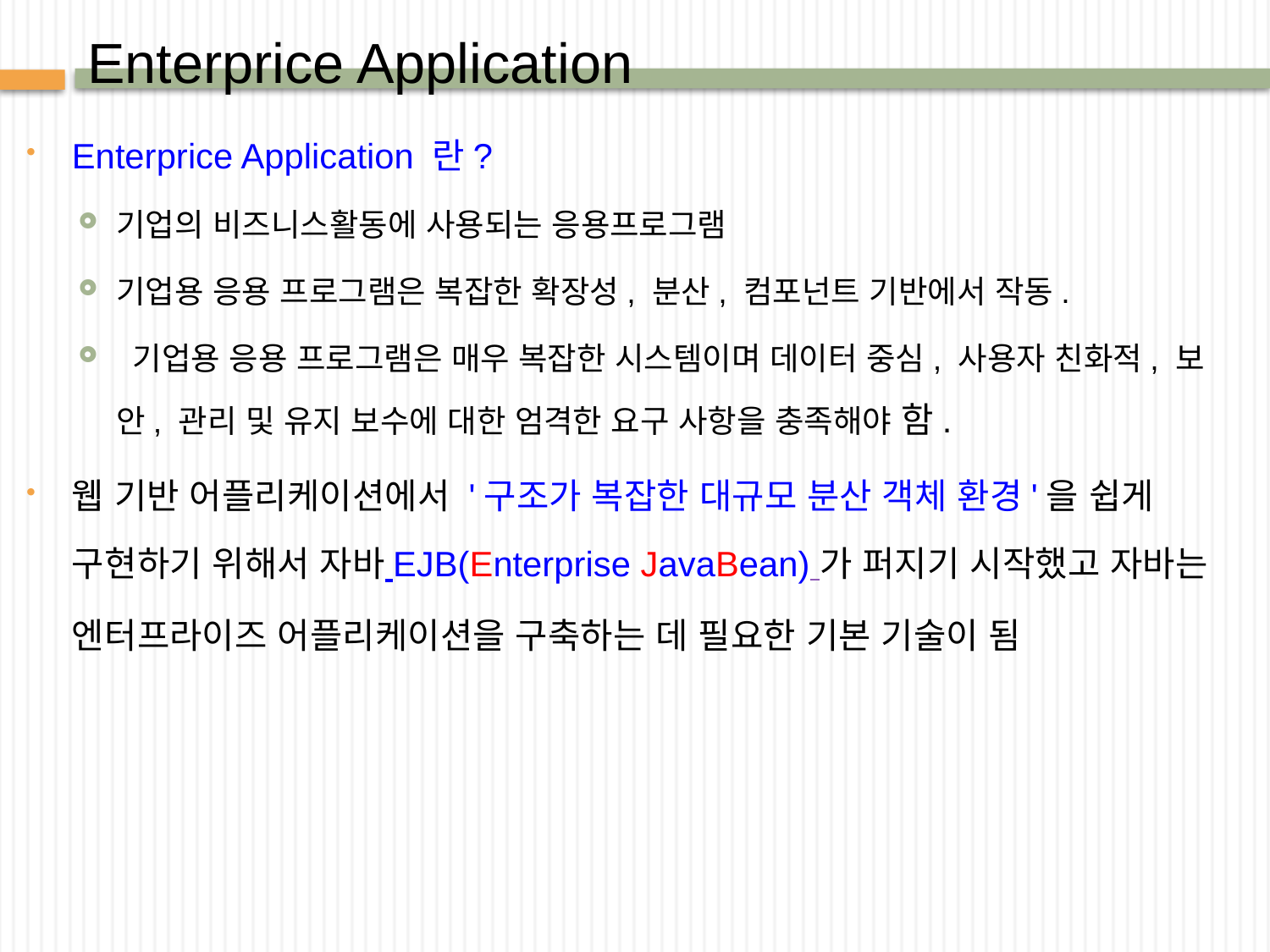

# Enterprice Application
Enterprice Application 란?
기업의 비즈니스활동에 사용되는 응용프로그램
기업용 응용 프로그램은 복잡한 확장성, 분산, 컴포넌트 기반에서 작동.
 기업용 응용 프로그램은 매우 복잡한 시스템이며 데이터 중심, 사용자 친화적, 보안, 관리 및 유지 보수에 대한 엄격한 요구 사항을 충족해야 함.
웹 기반 어플리케이션에서 '구조가 복잡한 대규모 분산 객체 환경'을 쉽게 구현하기 위해서 자바 EJB(Enterprise JavaBean) 가 퍼지기 시작했고 자바는 엔터프라이즈 어플리케이션을 구축하는 데 필요한 기본 기술이 됨